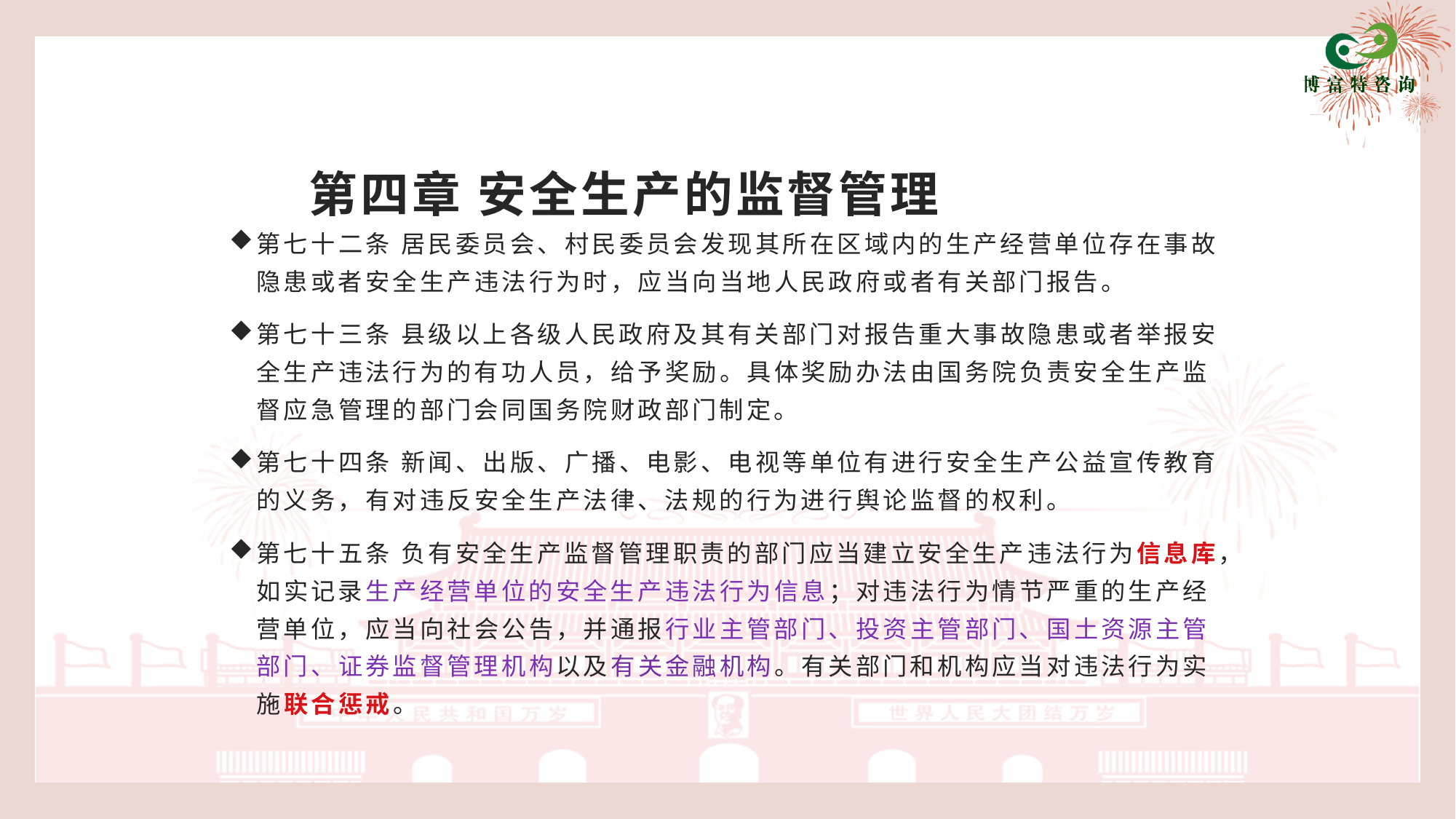

# 第四章 安全生产的监督管理
第七十二条 居民委员会、村民委员会发现其所在区域内的生产经营单位存在事故隐患或者安全生产违法行为时，应当向当地人民政府或者有关部门报告。
第七十三条 县级以上各级人民政府及其有关部门对报告重大事故隐患或者举报安全生产违法行为的有功人员，给予奖励。具体奖励办法由国务院负责安全生产监督应急管理的部门会同国务院财政部门制定。
第七十四条 新闻、出版、广播、电影、电视等单位有进行安全生产公益宣传教育的义务，有对违反安全生产法律、法规的行为进行舆论监督的权利。
第七十五条 负有安全生产监督管理职责的部门应当建立安全生产违法行为信息库，如实记录生产经营单位的安全生产违法行为信息；对违法行为情节严重的生产经营单位，应当向社会公告，并通报行业主管部门、投资主管部门、国土资源主管部门、证券监督管理机构以及有关金融机构。有关部门和机构应当对违法行为实施联合惩戒。